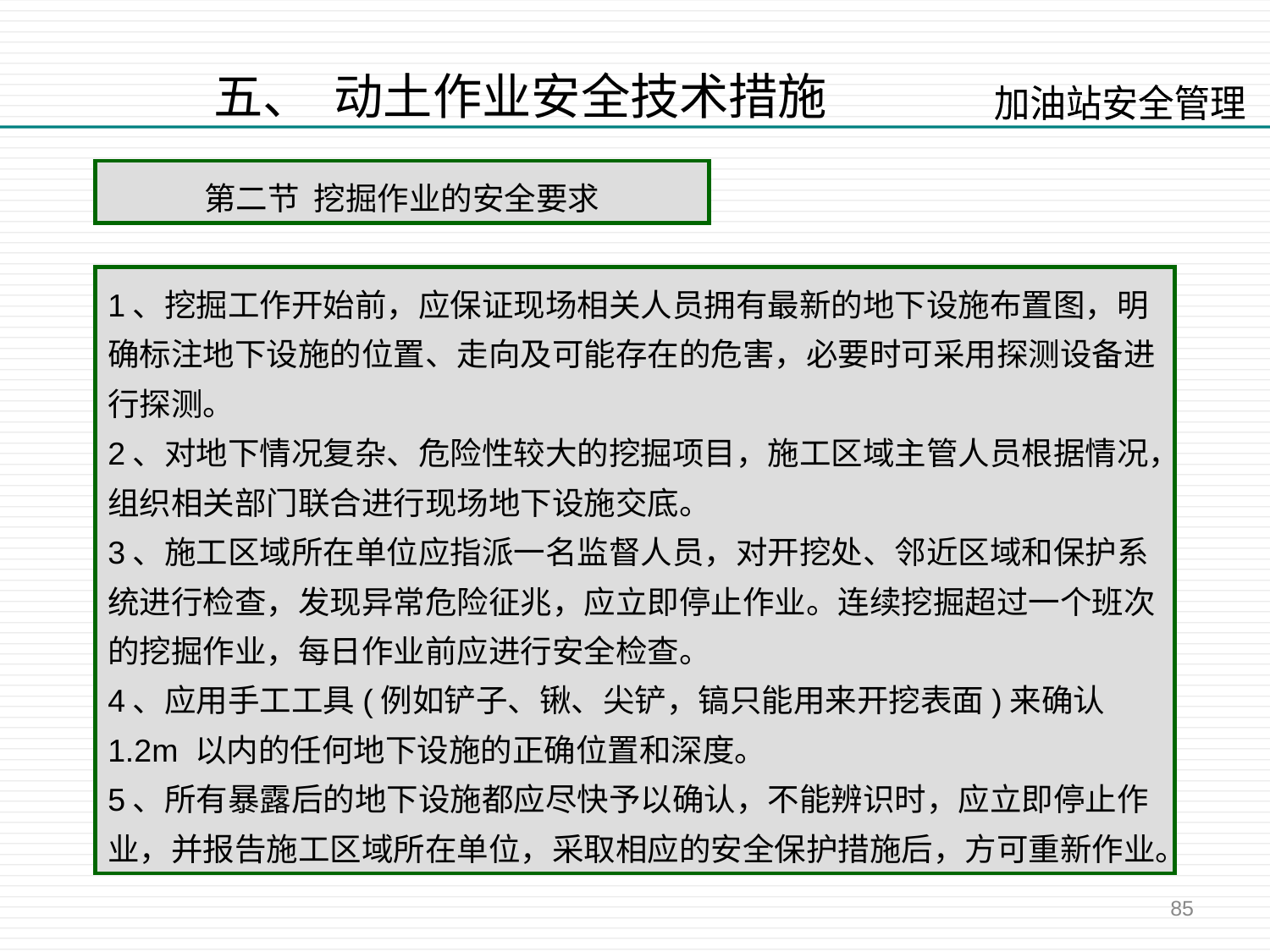

五、  动土作业安全技术措施
第二节  挖掘作业的安全要求
1、挖掘工作开始前，应保证现场相关人员拥有最新的地下设施布置图，明确标注地下设施的位置、走向及可能存在的危害，必要时可采用探测设备进行探测。
2、对地下情况复杂、危险性较大的挖掘项目，施工区域主管人员根据情况，组织相关部门联合进行现场地下设施交底。
3、施工区域所在单位应指派一名监督人员，对开挖处、邻近区域和保护系统进行检查，发现异常危险征兆，应立即停止作业。连续挖掘超过一个班次的挖掘作业，每日作业前应进行安全检查。
4、应用手工工具(例如铲子、锹、尖铲，镐只能用来开挖表面)来确认1.2m 以内的任何地下设施的正确位置和深度。
5、所有暴露后的地下设施都应尽快予以确认，不能辨识时，应立即停止作业，并报告施工区域所在单位，采取相应的安全保护措施后，方可重新作业。
85